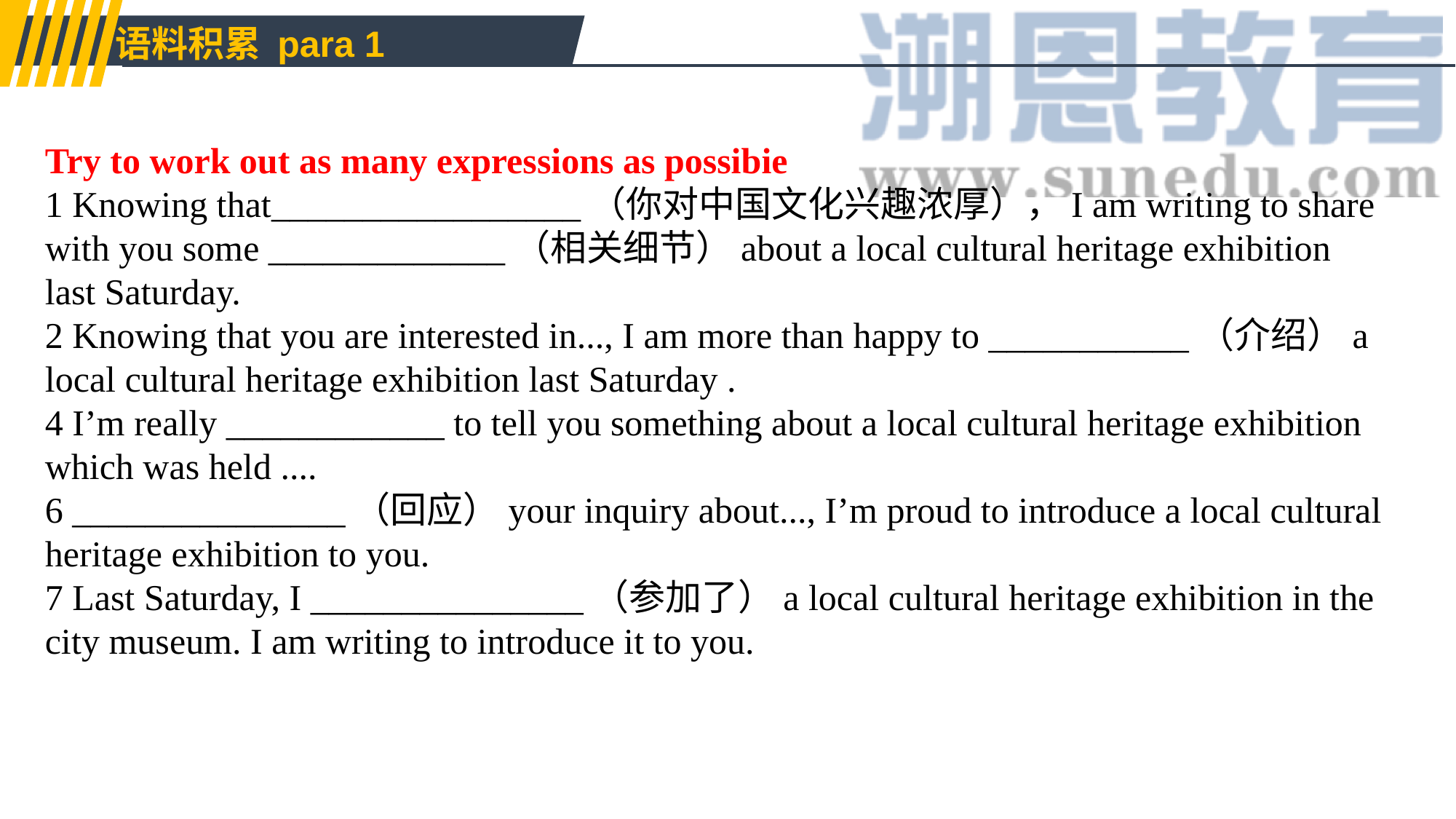

语料积累 para 1
Try to work out as many expressions as possibie
1 Knowing that_________________（你对中国文化兴趣浓厚），I am writing to share with you some _____________（相关细节）about a local cultural heritage exhibition last Saturday.
2 Knowing that you are interested in..., I am more than happy to ___________（介绍）a local cultural heritage exhibition last Saturday .
4 I’m really ____________ to tell you something about a local cultural heritage exhibition which was held ....
6 _______________（回应）your inquiry about..., I’m proud to introduce a local cultural heritage exhibition to you.
7 Last Saturday, I _______________（参加了）a local cultural heritage exhibition in the city museum. I am writing to introduce it to you.